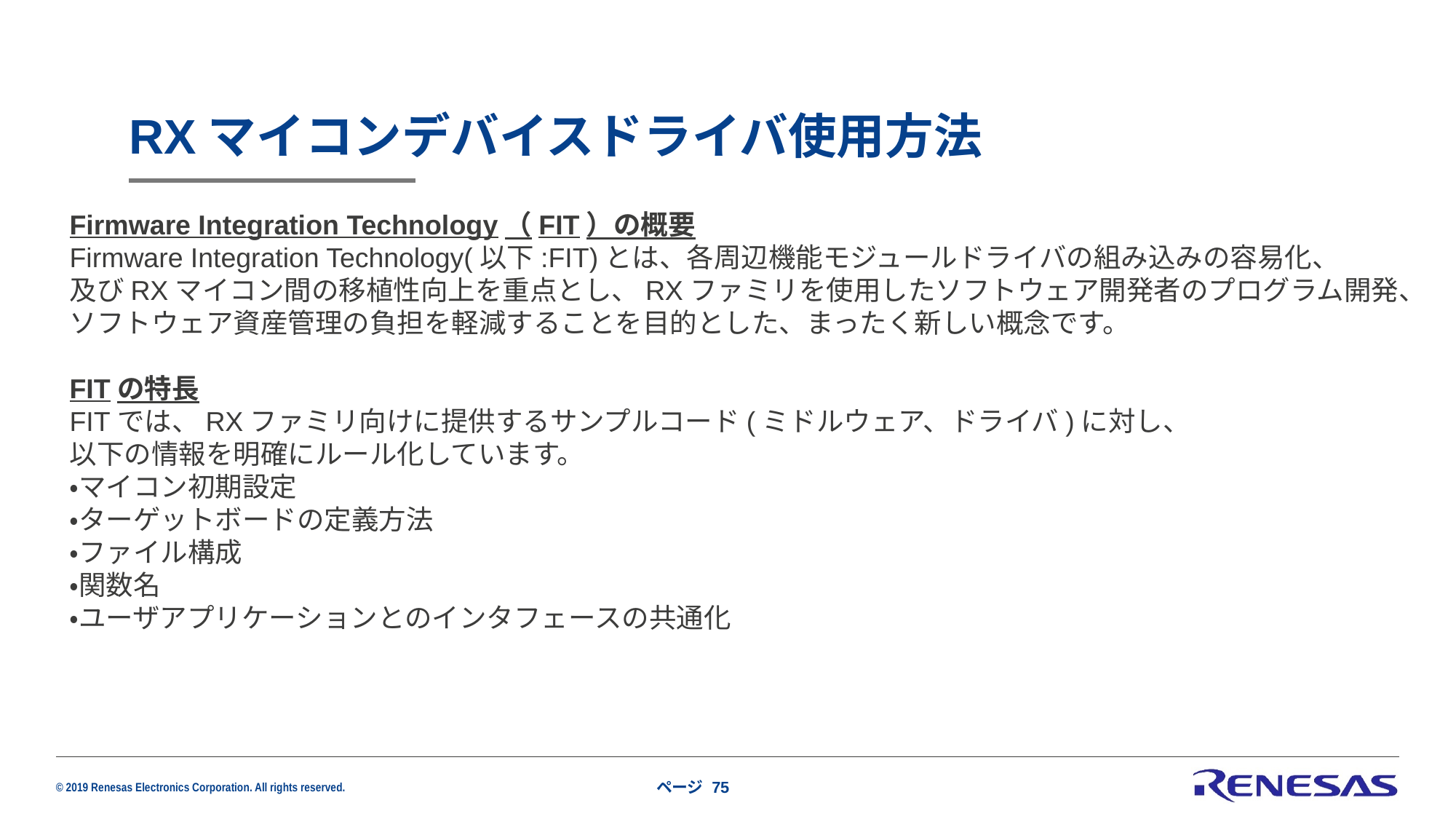

# RXマイコンデバイスドライバ使用方法
Firmware Integration Technology（FIT）の概要
Firmware Integration Technology(以下:FIT)とは、各周辺機能モジュールドライバの組み込みの容易化、
及びRXマイコン間の移植性向上を重点とし、RXファミリを使用したソフトウェア開発者のプログラム開発、
ソフトウェア資産管理の負担を軽減することを目的とした、まったく新しい概念です。

FITの特長
FITでは、RXファミリ向けに提供するサンプルコード(ミドルウェア、ドライバ)に対し、
以下の情報を明確にルール化しています。
・マイコン初期設定
・ターゲットボードの定義方法
・ファイル構成
・関数名
・ユーザアプリケーションとのインタフェースの共通化

ページ 75